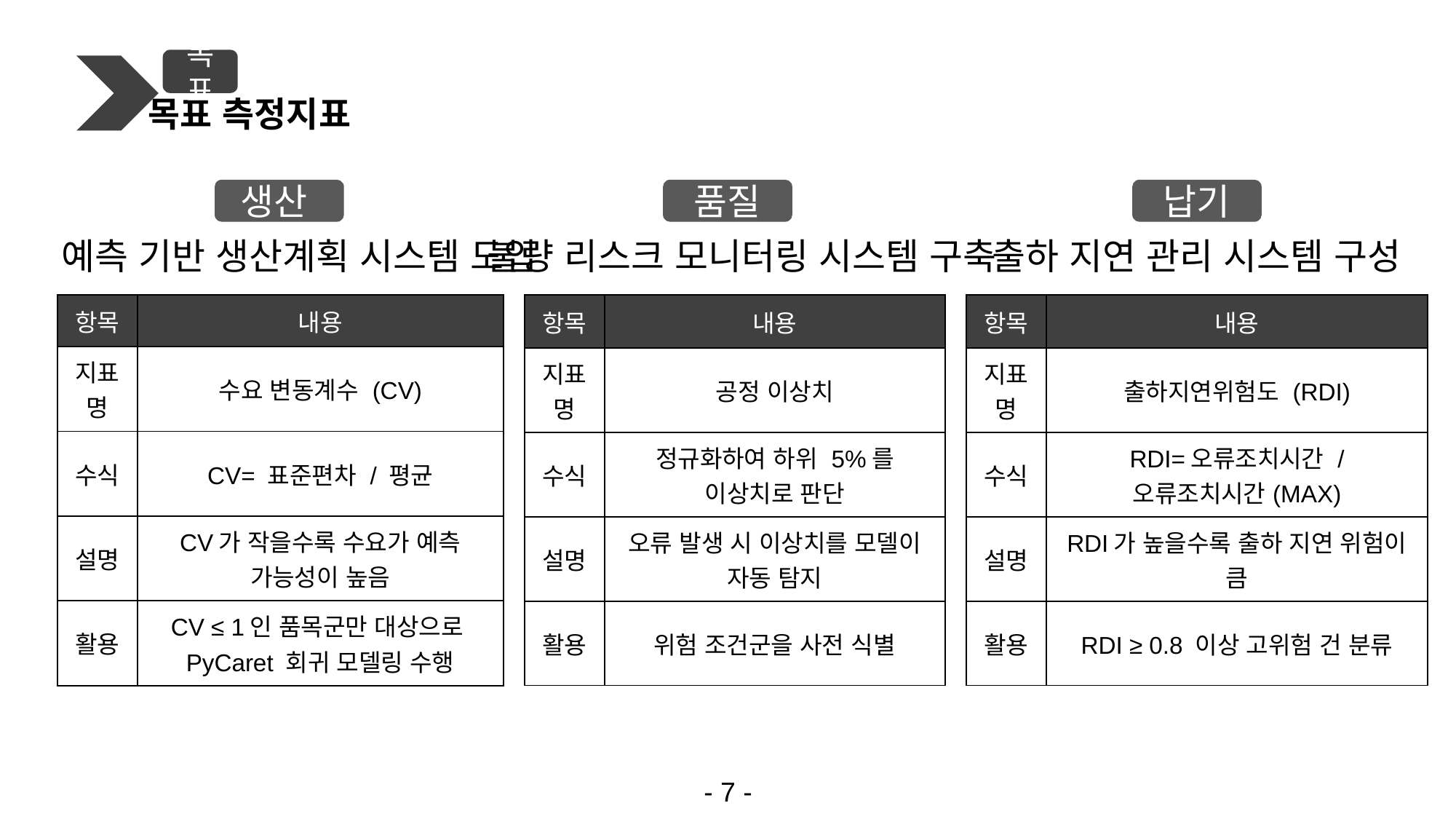

목표 측정지표

목표
생산
품질
납기
예측 기반 생산계획 시스템 도입
불량 리스크 모니터링 시스템 구축
출하 지연 관리 시스템 구성
| 항목 | 내용 |
| --- | --- |
| 지표명 | 수요 변동계수 (CV) |
| 수식 | CV= 표준편차 / 평균 |
| 설명 | CV가 작을수록 수요가 예측 가능성이 높음 |
| 활용 | CV ≤ 1인 품목군만 대상으로 PyCaret 회귀 모델링 수행 |
| 항목 | 내용 |
| --- | --- |
| 지표명 | 공정 이상치 |
| 수식 | 정규화하여 하위 5%를 이상치로 판단 |
| 설명 | 오류 발생 시 이상치를 모델이 자동 탐지 |
| 활용 | 위험 조건군을 사전 식별 |
| 항목 | 내용 |
| --- | --- |
| 지표명 | 출하지연위험도 (RDI) |
| 수식 | RDI=오류조치시간 / 오류조치시간(MAX) |
| 설명 | RDI가 높을수록 출하 지연 위험이 큼 |
| 활용 | RDI ≥ 0.8 이상 고위험 건 분류 |
- 7 -